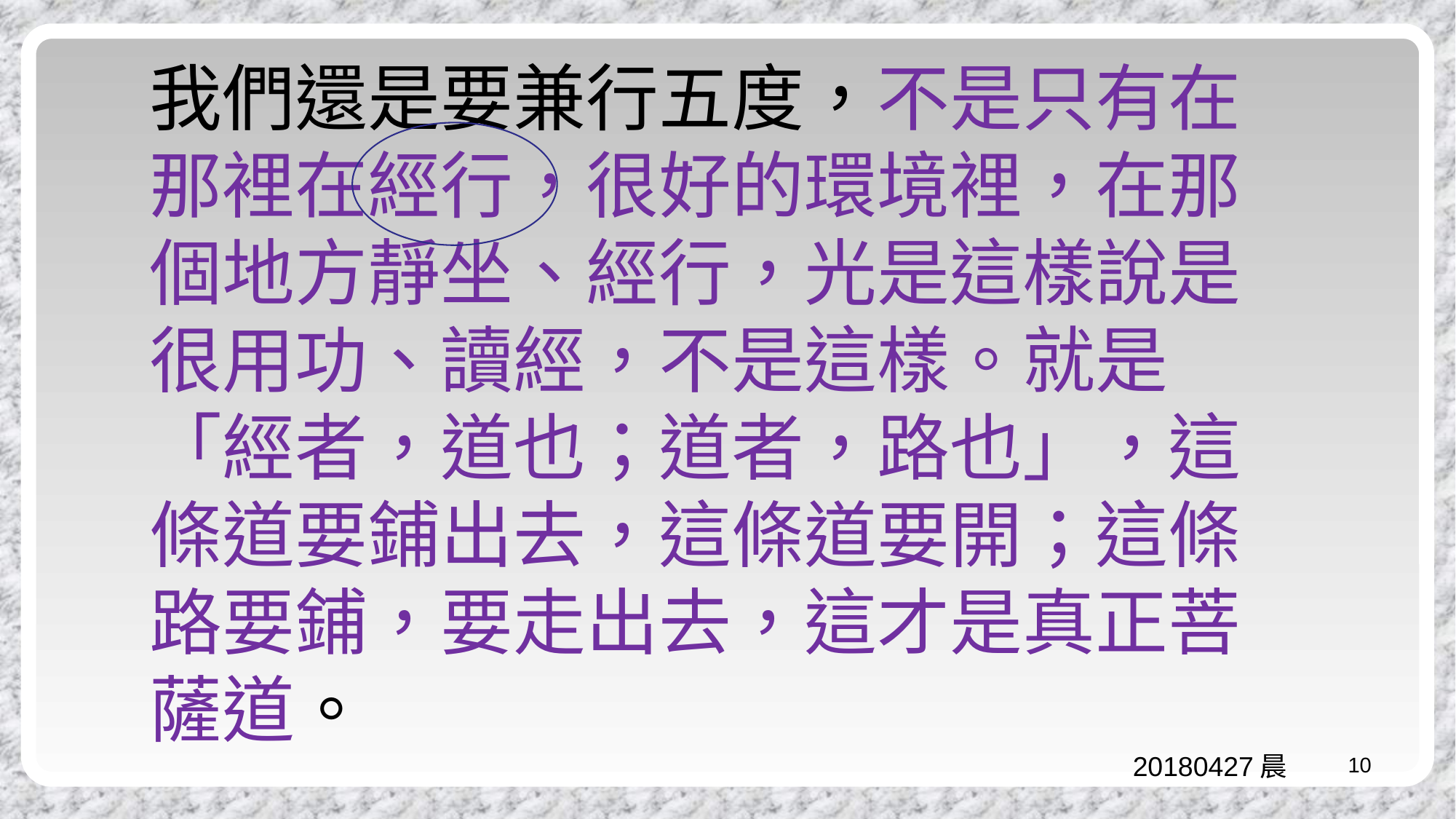

我們還是要兼行五度，不是只有在那裡在經行，很好的環境裡，在那個地方靜坐、經行，光是這樣說是很用功、讀經，不是這樣。就是「經者，道也；道者，路也」，這條道要鋪出去，這條道要開；這條路要鋪，要走出去，這才是真正菩薩道。

20180427晨
10